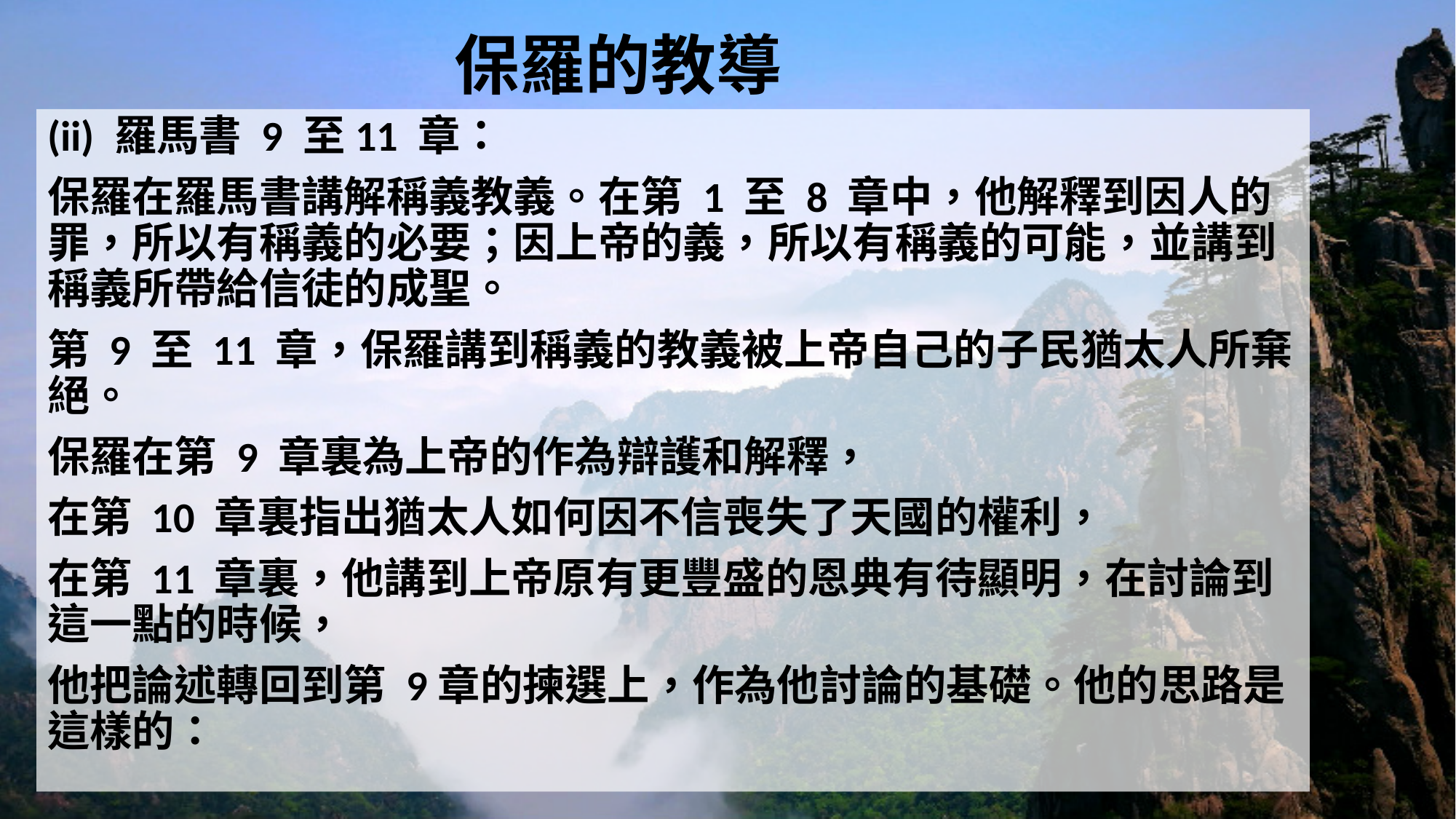

# 保羅的教導
(ii) 羅馬書 9 至11 章：
保羅在羅馬書講解稱義教義。在第 1 至 8 章中，他解釋到因人的罪，所以有稱義的必要；因上帝的義，所以有稱義的可能，並講到稱義所帶給信徒的成聖。
第 9 至 11 章，保羅講到稱義的教義被上帝自己的子民猶太人所棄絕。
保羅在第 9 章裏為上帝的作為辯護和解釋，
在第 10 章裏指出猶太人如何因不信喪失了天國的權利，
在第 11 章裏，他講到上帝原有更豐盛的恩典有待顯明，在討論到這一點的時候，
他把論述轉回到第 9章的揀選上，作為他討論的基礎。他的思路是這樣的：